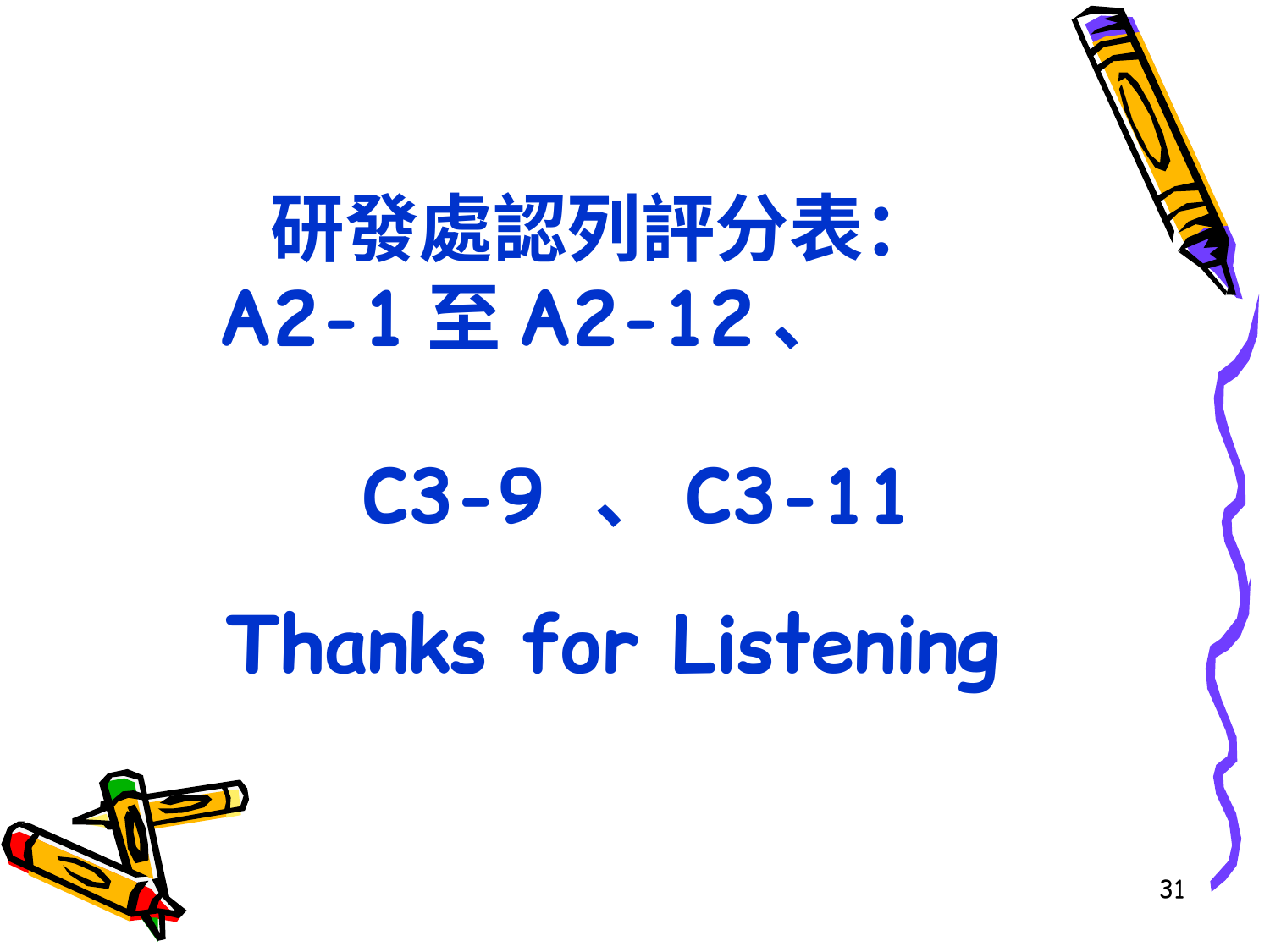

研發處認列評分表：A2-1至A2-12、                                C3-9 、C3-11
Thanks for Listening
31